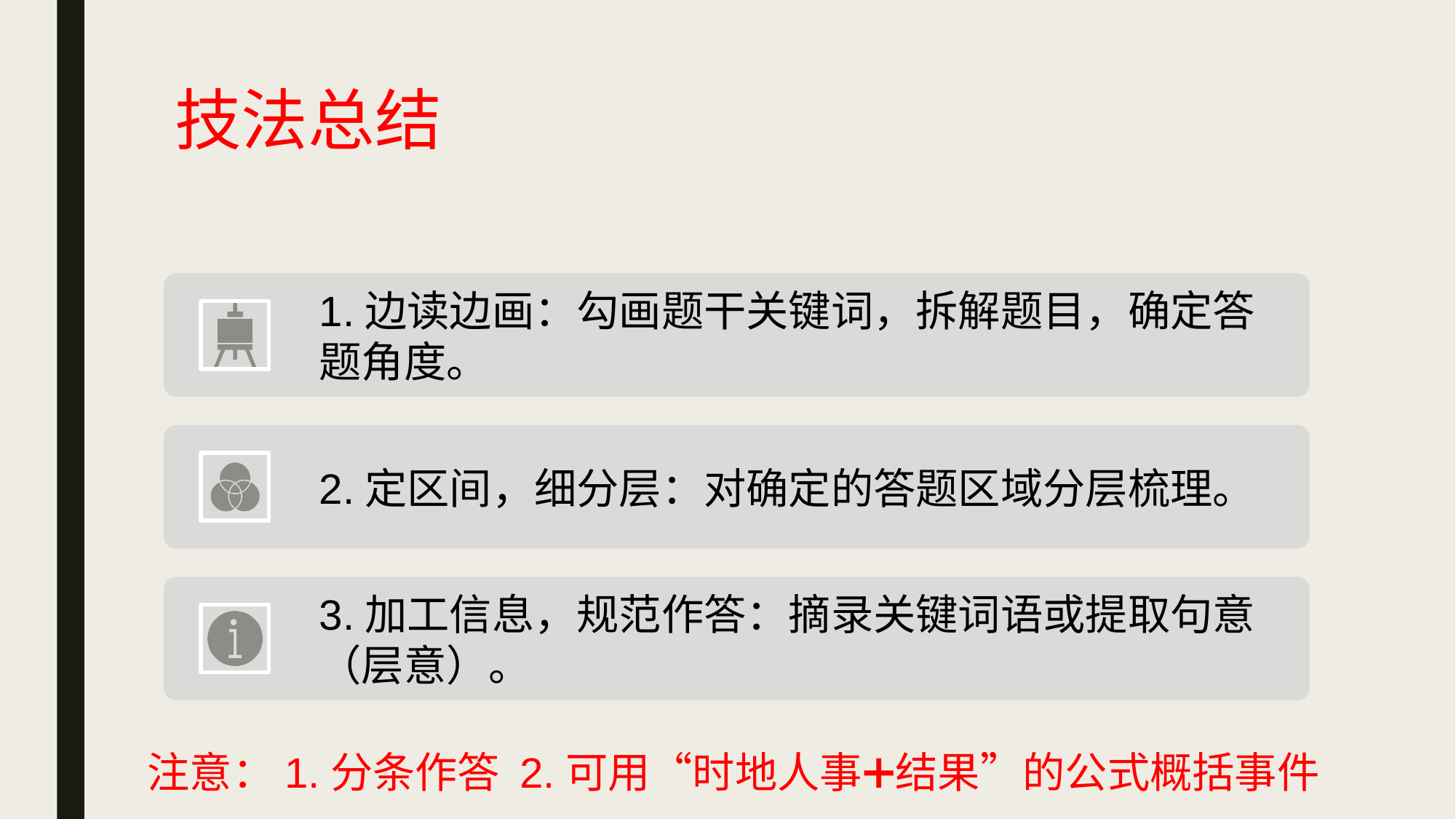

# 技法总结
1.边读边画：勾画题干关键词，拆解题目，确定答题角度。
2.定区间，细分层：对确定的答题区域分层梳理。
3.加工信息，规范作答：摘录关键词语或提取句意（层意）。
注意：1.分条作答 2.可用“时地人事➕结果”的公式概括事件